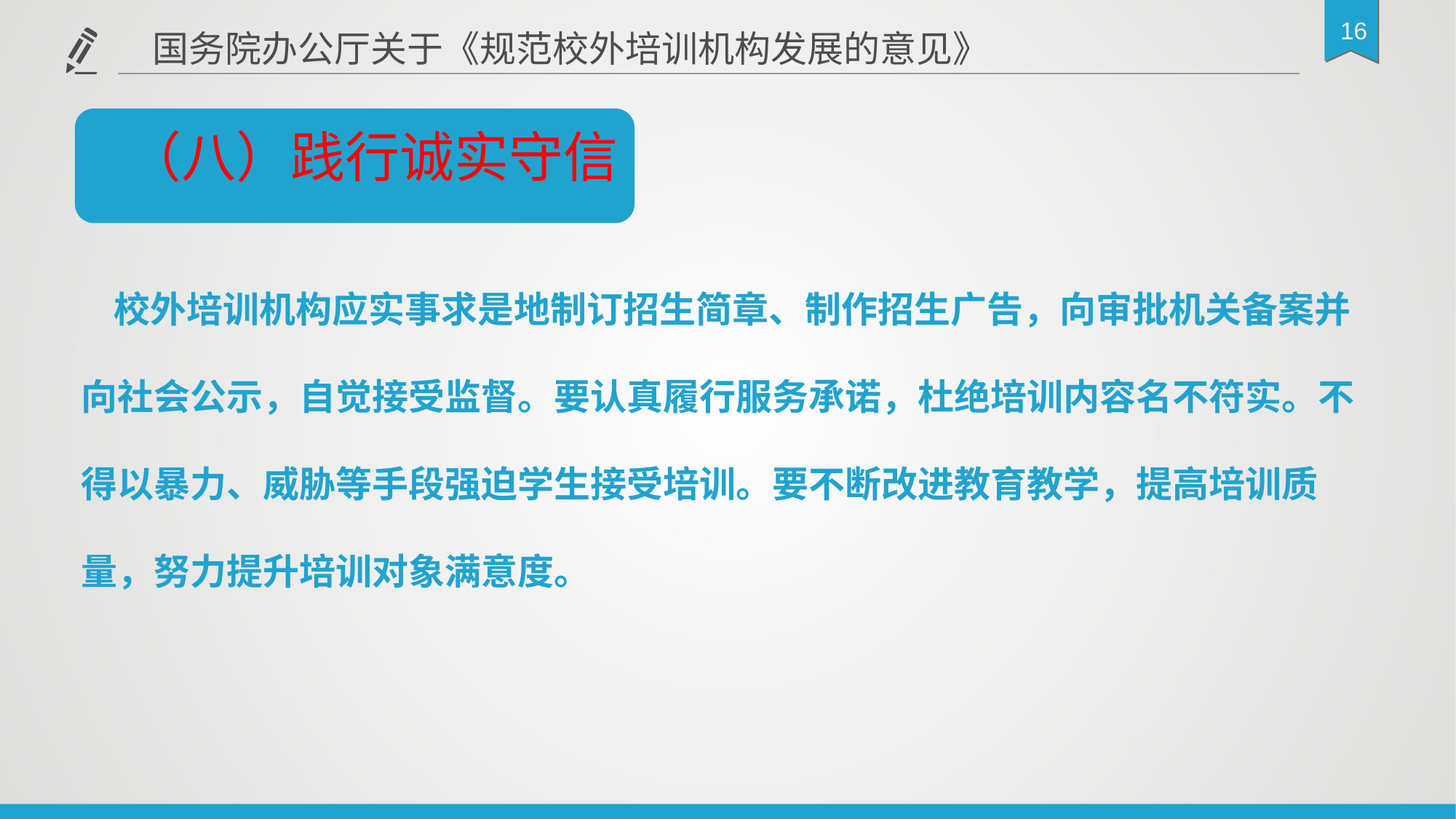

国务院办公厅关于《规范校外培训机构发展的意见》

（八）践行诚实守信
   校外培训机构应实事求是地制订招生简章、制作招生广告，向审批机关备案并向社会公示，自觉接受监督。要认真履行服务承诺，杜绝培训内容名不符实。不得以暴力、威胁等手段强迫学生接受培训。要不断改进教育教学，提高培训质量，努力提升培训对象满意度。